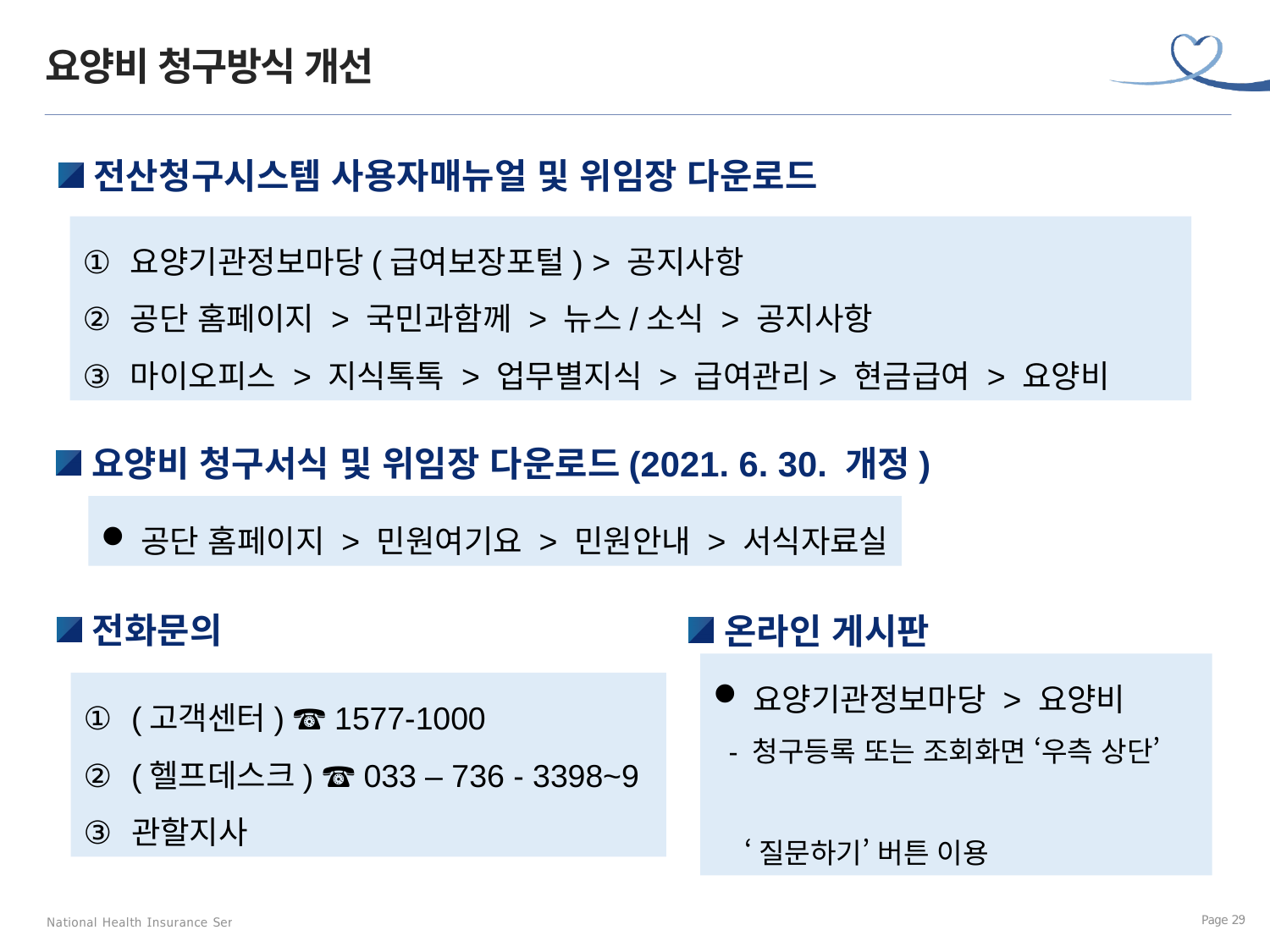

요양비 청구방식 개선
전산청구시스템 사용자매뉴얼 및 위임장 다운로드

요양기관정보마당(급여보장포털) > 공지사항
공단 홈페이지 > 국민과함께 > 뉴스/소식 > 공지사항
마이오피스 > 지식톡톡 > 업무별지식 > 급여관리> 현금급여 > 요양비
요양비 청구서식 및 위임장 다운로드(2021. 6. 30. 개정)

공단 홈페이지 > 민원여기요 > 민원안내 > 서식자료실
전화문의

온라인 게시판

(고객센터) ☎ 1577-1000
(헬프데스크) ☎ 033 – 736 - 3398~9
관할지사
요양기관정보마당 > 요양비
  - 청구등록 또는 조회화면 ‘우측 상단’
    ‘질문하기’ 버튼 이용